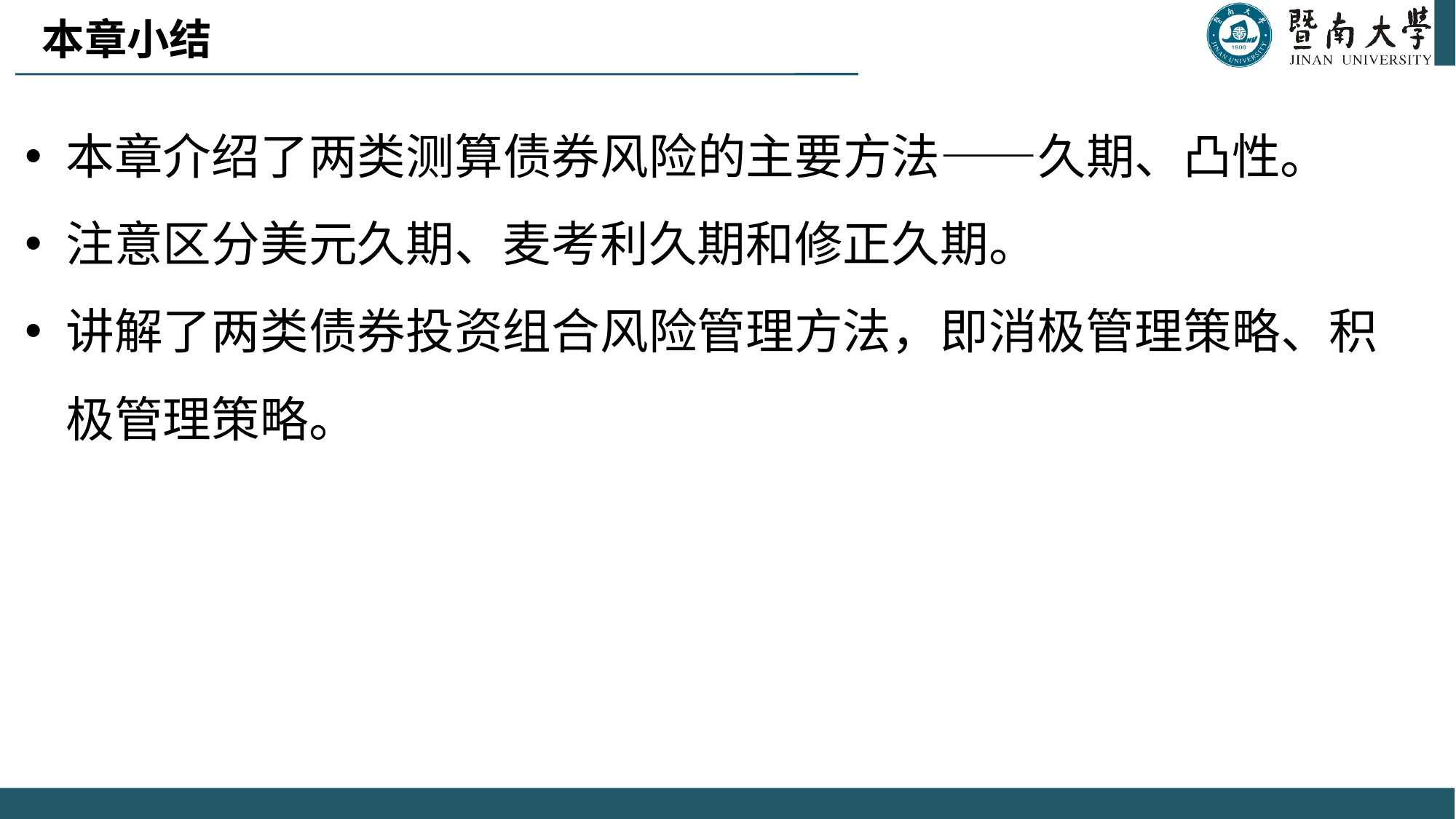

# 本章小结
本章介绍了两类测算债券风险的主要方法——久期、凸性。
注意区分美元久期、麦考利久期和修正久期。
讲解了两类债券投资组合风险管理方法，即消极管理策略、积极管理策略。